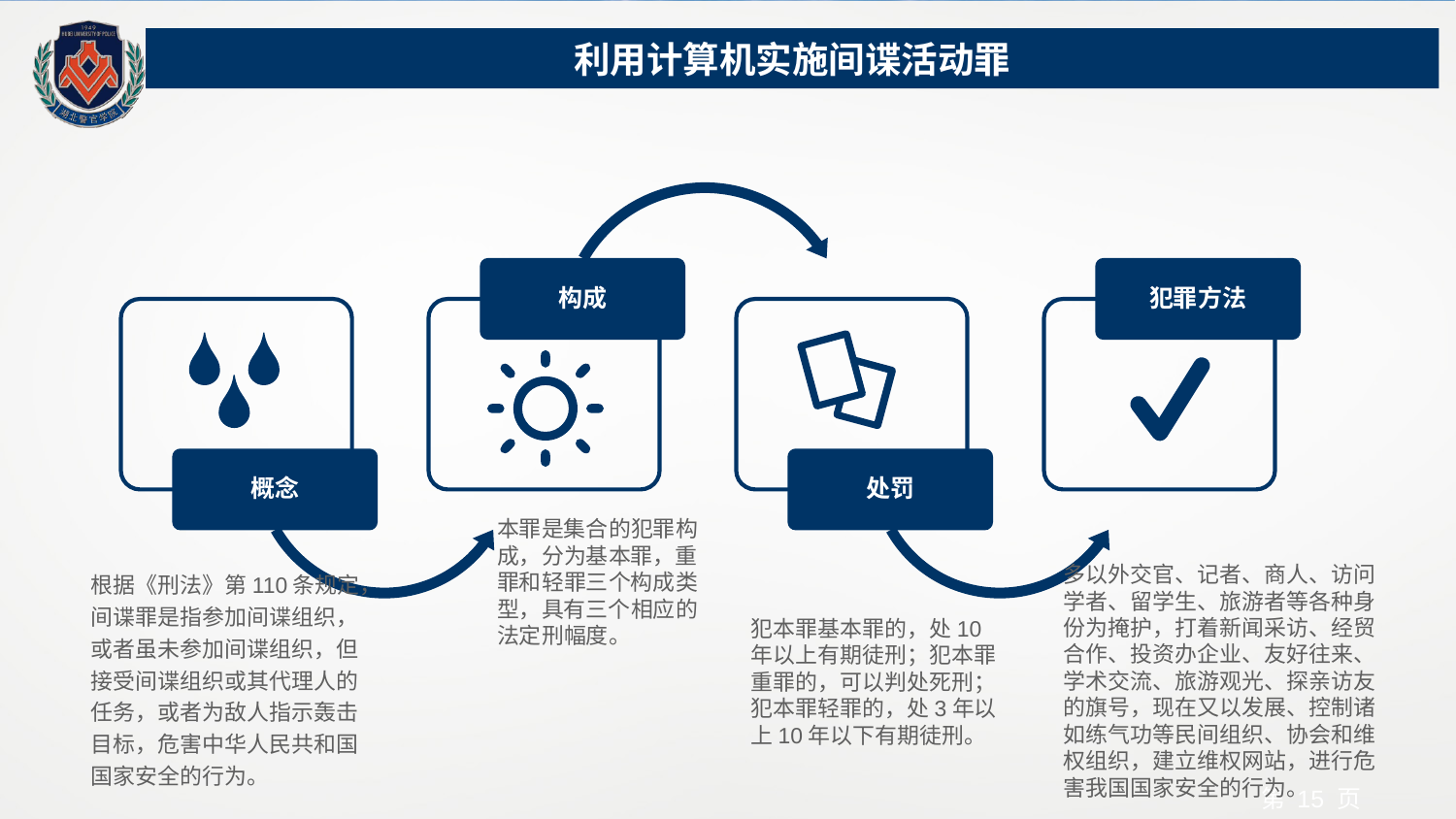

利用计算机实施间谍活动罪

构成
犯罪方法

概念
处罚

本罪是集合的犯罪构成，分为基本罪，重罪和轻罪三个构成类型，具有三个相应的法定刑幅度。
多以外交官、记者、商人、访问学者、留学生、旅游者等各种身份为掩护，打着新闻采访、经贸合作、投资办企业、友好往来、学术交流、旅游观光、探亲访友的旗号，现在又以发展、控制诸如练气功等民间组织、协会和维权组织，建立维权网站，进行危害我国国家安全的行为。
根据《刑法》第110条规定，间谍罪是指参加间谍组织，或者虽未参加间谍组织，但接受间谍组织或其代理人的任务，或者为敌人指示轰击目标，危害中华人民共和国国家安全的行为。
犯本罪基本罪的，处10年以上有期徒刑；犯本罪重罪的，可以判处死刑；犯本罪轻罪的，处3年以上10年以下有期徒刑。